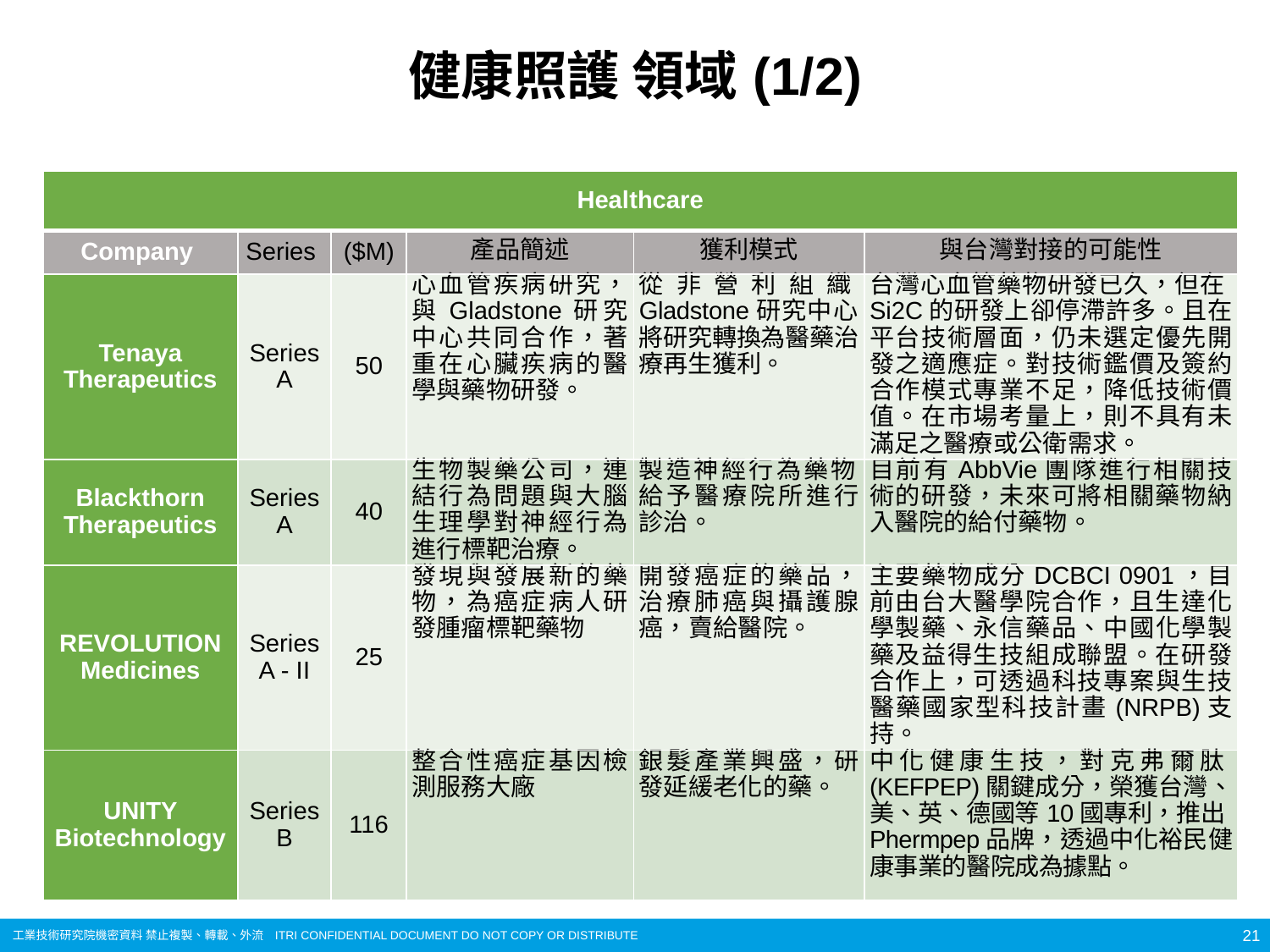

# 健康照護 領域(1/2)
| Healthcare |  |  |  |  |  |
| --- | --- | --- | --- | --- | --- |
| Company | Series | ($M) | 產品簡述 | 獲利模式 | 與台灣對接的可能性 |
| Tenaya Therapeutics | Series A | 50 | 心血管疾病研究，與Gladstone研究中心共同合作，著重在心臟疾病的醫學與藥物研發。 | 從非營利組織Gladstone研究中心，將研究轉換為醫藥治療再生獲利。 | 台灣心血管藥物研發已久，但在Si2C的研發上卻停滯許多。且在平台技術層面，仍未選定優先開發之適應症。對技術鑑價及簽約合作模式專業不足，降低技術價值。在市場考量上，則不具有未滿足之醫療或公衛需求。 |
| Blackthorn Therapeutics | Series A | 40 | 生物製藥公司，連結行為問題與大腦生理學對神經行為進行標靶治療。 | 製造神經行為藥物，給予醫療院所進行診治。 | 目前有AbbVie團隊進行相關技術的研發，未來可將相關藥物納入醫院的給付藥物。 |
| REVOLUTION Medicines | Series A - II | 25 | 發現與發展新的藥物，為癌症病人研發腫瘤標靶藥物 | 開發癌症的藥品，治療肺癌與攝護腺癌，賣給醫院。 | 主要藥物成分DCBCI 0901，目前由台大醫學院合作，且生達化學製藥、永信藥品、中國化學製藥及益得生技組成聯盟。在研發合作上，可透過科技專案與生技醫藥國家型科技計畫(NRPB)支持。 |
| UNITY Biotechnology | Series B | 116 | 整合性癌症基因檢測服務大廠 | 銀髮產業興盛，研發延緩老化的藥。 | 中化健康生技，對克弗爾肽(KEFPEP)關鍵成分，榮獲台灣、美、英、德國等10國專利，推出Phermpep品牌，透過中化裕民健康事業的醫院成為據點。 |